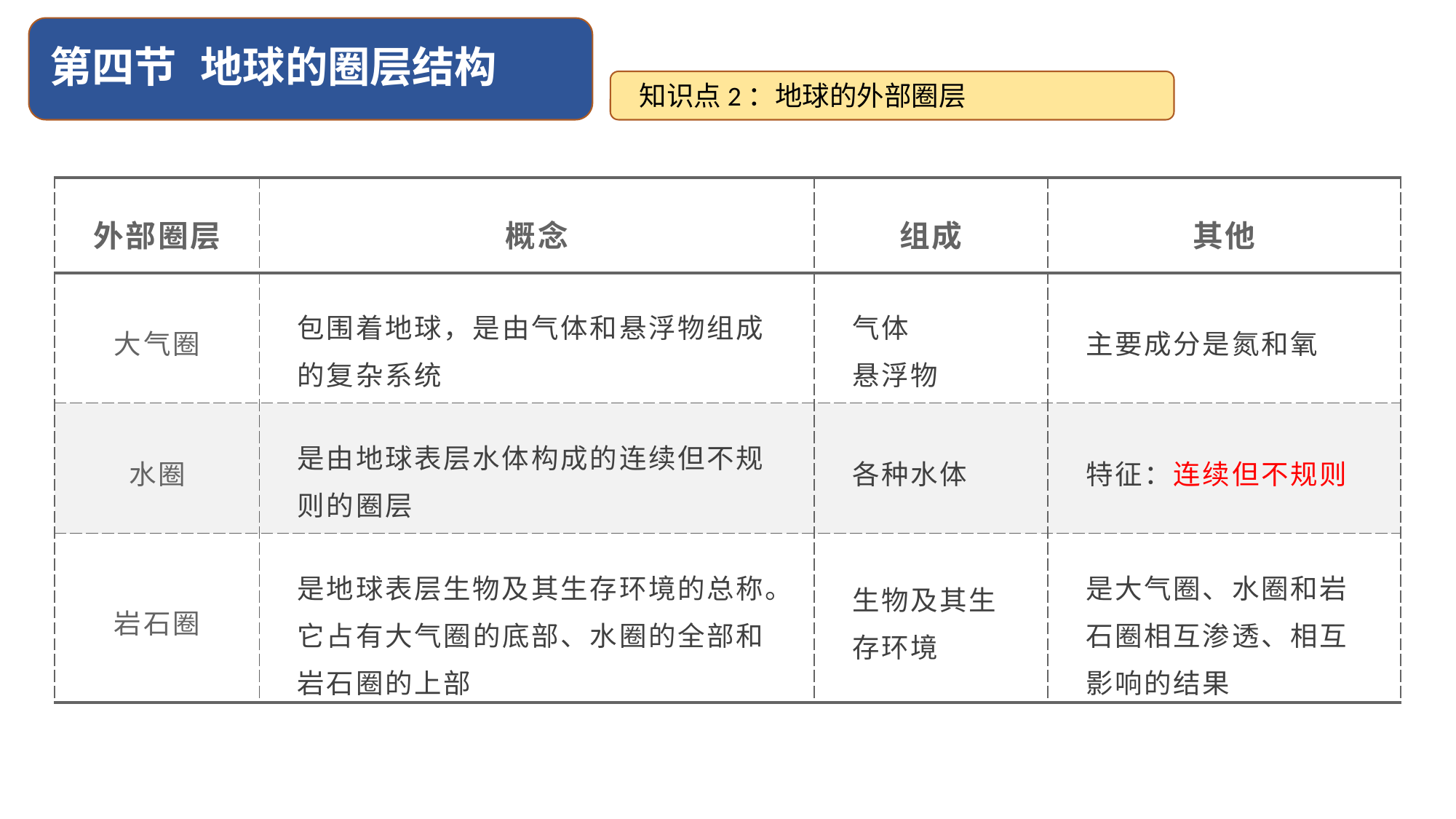

# 第四节  地球的圈层结构
知识点2：地球的外部圈层
| 外部圈层 | 概念 | 组成 | 其他 |
| --- | --- | --- | --- |
| 大气圈 | 包围着地球，是由气体和悬浮物组成的复杂系统 | 气体 悬浮物 | 主要成分是氮和氧 |
| 水圈 | 是由地球表层水体构成的连续但不规则的圈层 | 各种水体 | 特征：连续但不规则 |
| 岩石圈 | 是地球表层生物及其生存环境的总称。它占有大气圈的底部、水圈的全部和岩石圈的上部 | 生物及其生存环境 | 是大气圈、水圈和岩石圈相互渗透、相互影响的结果 |